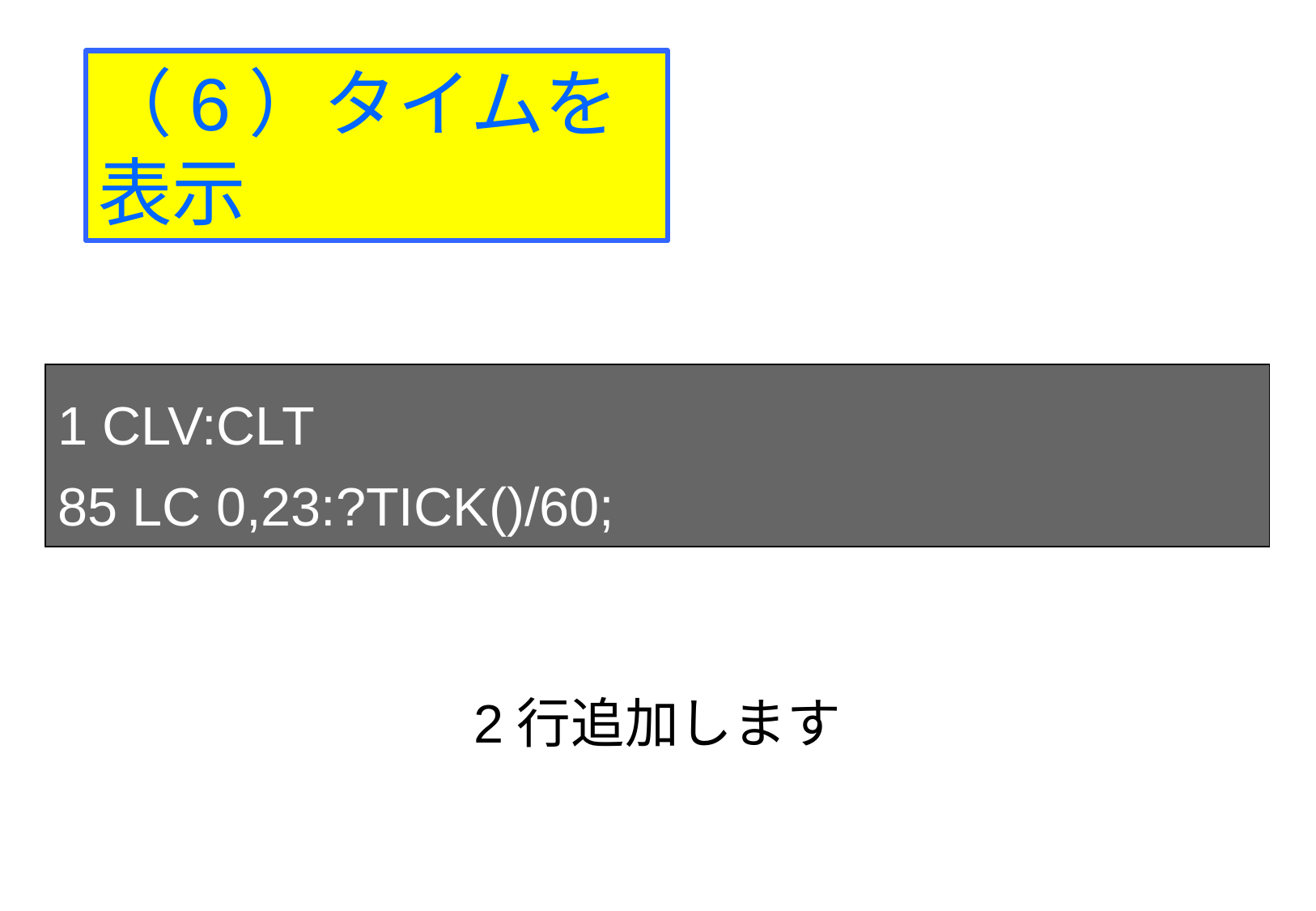

（6）タイムを表示
1 CLV:CLT
85 LC 0,23:?TICK()/60;
2行追加します